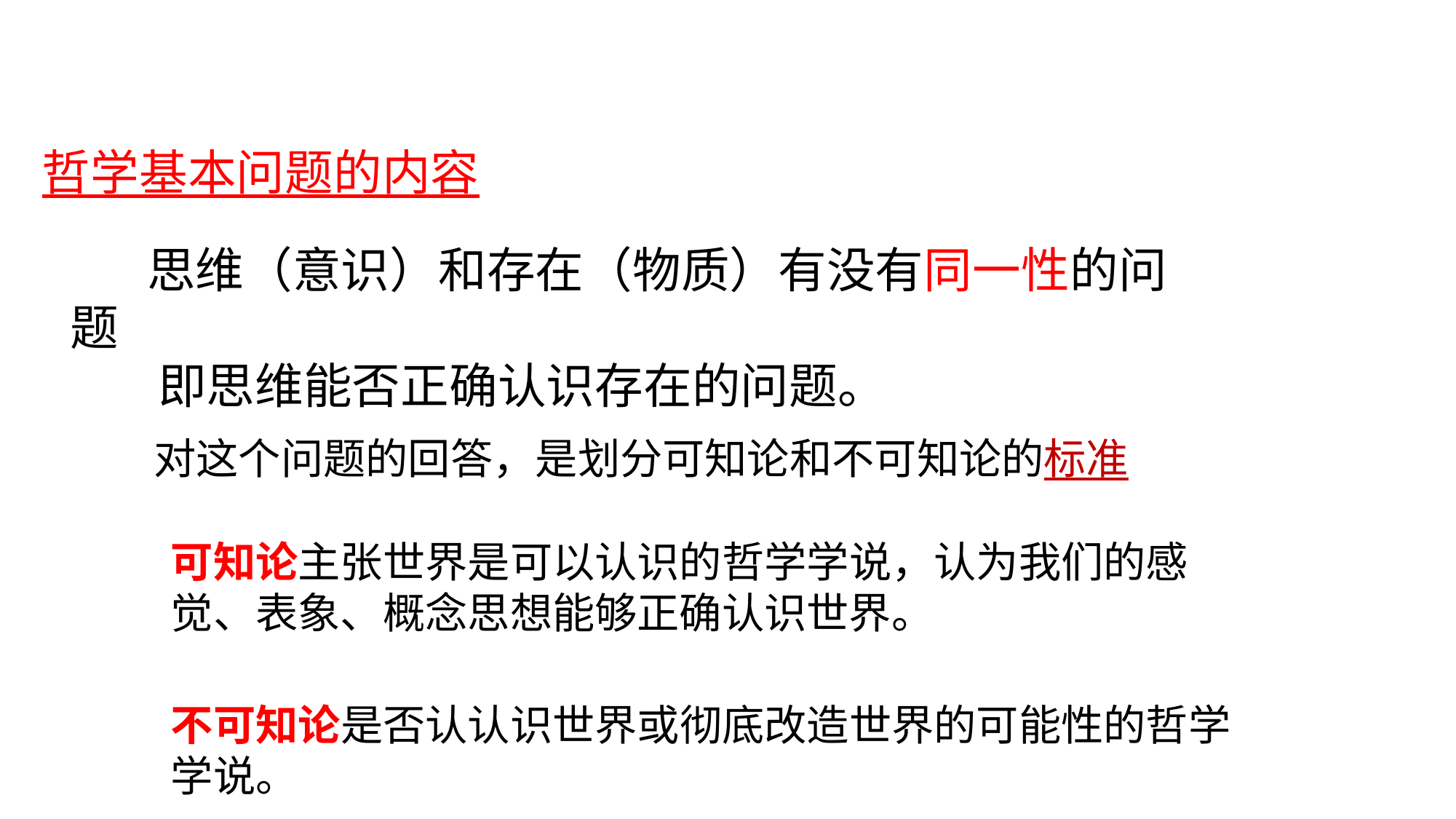

哲学基本问题的内容
      思维（意识）和存在（物质）有没有同一性的问题
       即思维能否正确认识存在的问题。
对这个问题的回答，是划分可知论和不可知论的标准
可知论主张世界是可以认识的哲学学说，认为我们的感觉、表象、概念思想能够正确认识世界。
不可知论是否认认识世界或彻底改造世界的可能性的哲学学说。